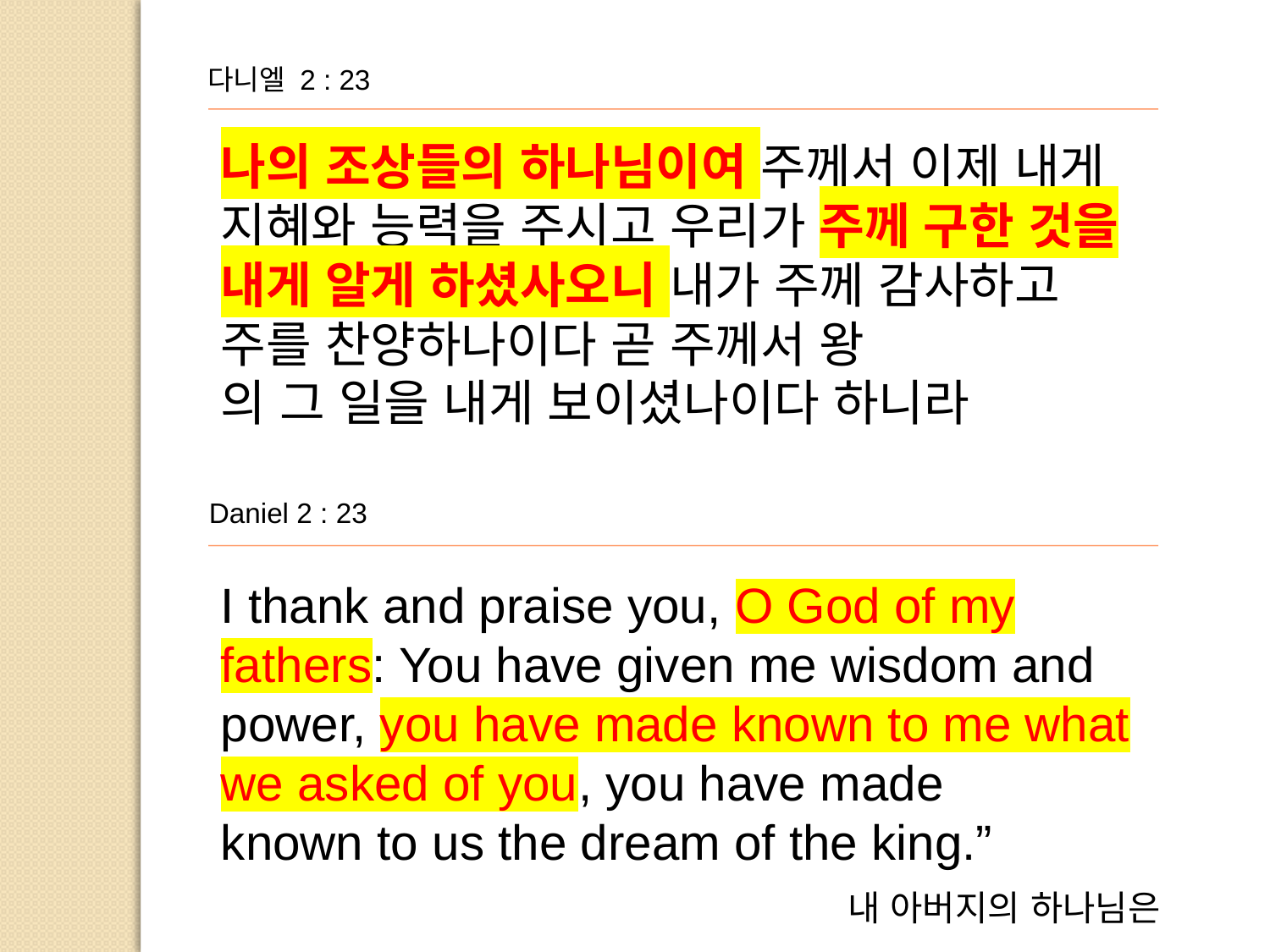

다니엘 2 : 23

나의 조상들의 하나님이여 주께서 이제 내게 지혜와 능력을 주시고 우리가 주께 구한 것을 내게 알게 하셨사오니 내가 주께 감사하고 주를 찬양하나이다 곧 주께서 왕
의 그 일을 내게 보이셨나이다 하니라
Daniel 2 : 23

I thank and praise you, O God of my fathers: You have given me wisdom and power, you have made known to me what we asked of you, you have made
known to us the dream of the king.”
내 아버지의 하나님은